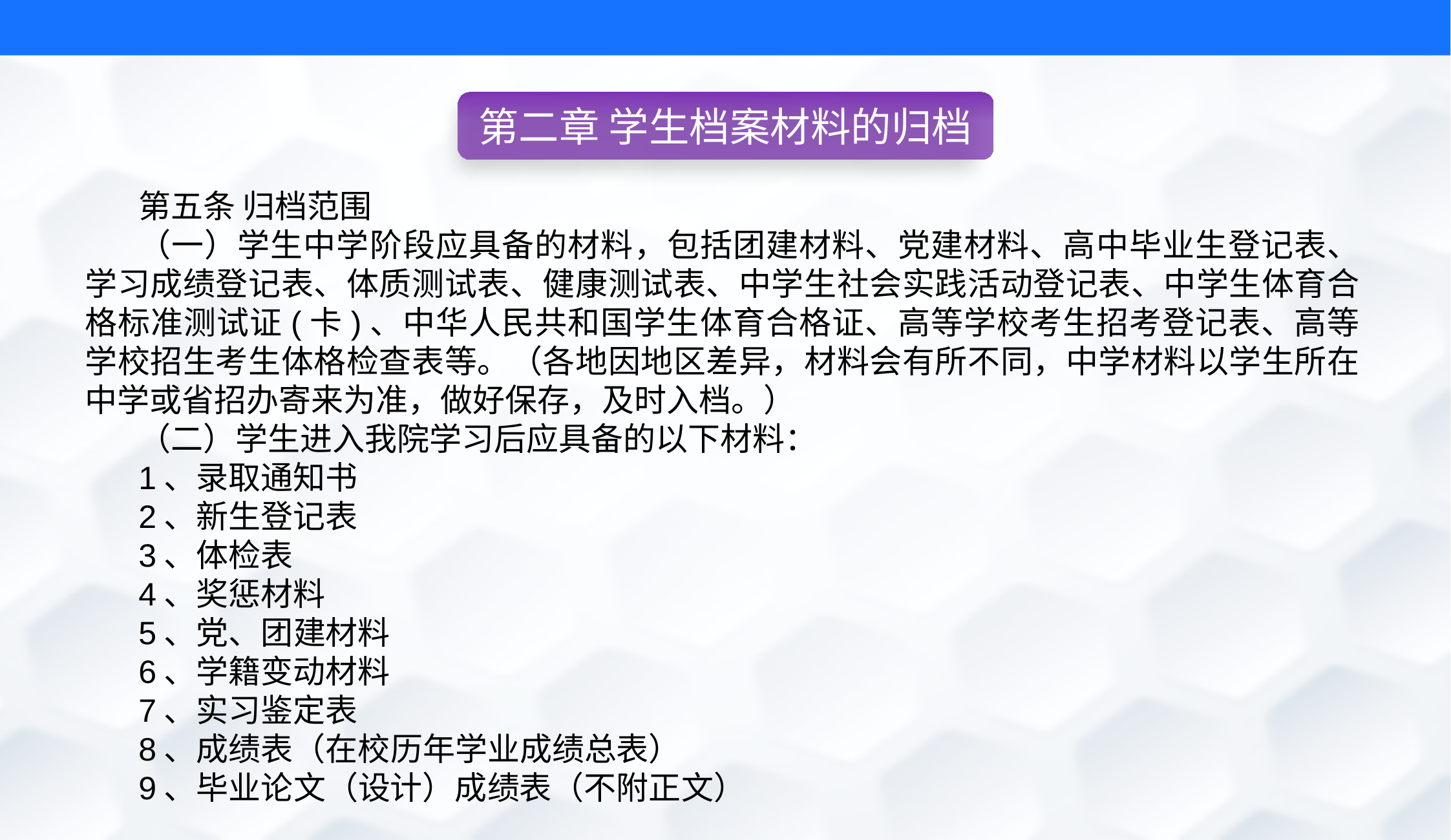

第二章 学生档案材料的归档
第五条 归档范围
（一）学生中学阶段应具备的材料，包括团建材料、党建材料、高中毕业生登记表、学习成绩登记表、体质测试表、健康测试表、中学生社会实践活动登记表、中学生体育合格标准测试证(卡)、中华人民共和国学生体育合格证、高等学校考生招考登记表、高等学校招生考生体格检查表等。（各地因地区差异，材料会有所不同，中学材料以学生所在中学或省招办寄来为准，做好保存，及时入档。）
（二）学生进入我院学习后应具备的以下材料：
1、录取通知书
2、新生登记表
3、体检表
4、奖惩材料
5、党、团建材料
6、学籍变动材料
7、实习鉴定表
8、成绩表（在校历年学业成绩总表）
9、毕业论文（设计）成绩表（不附正文）